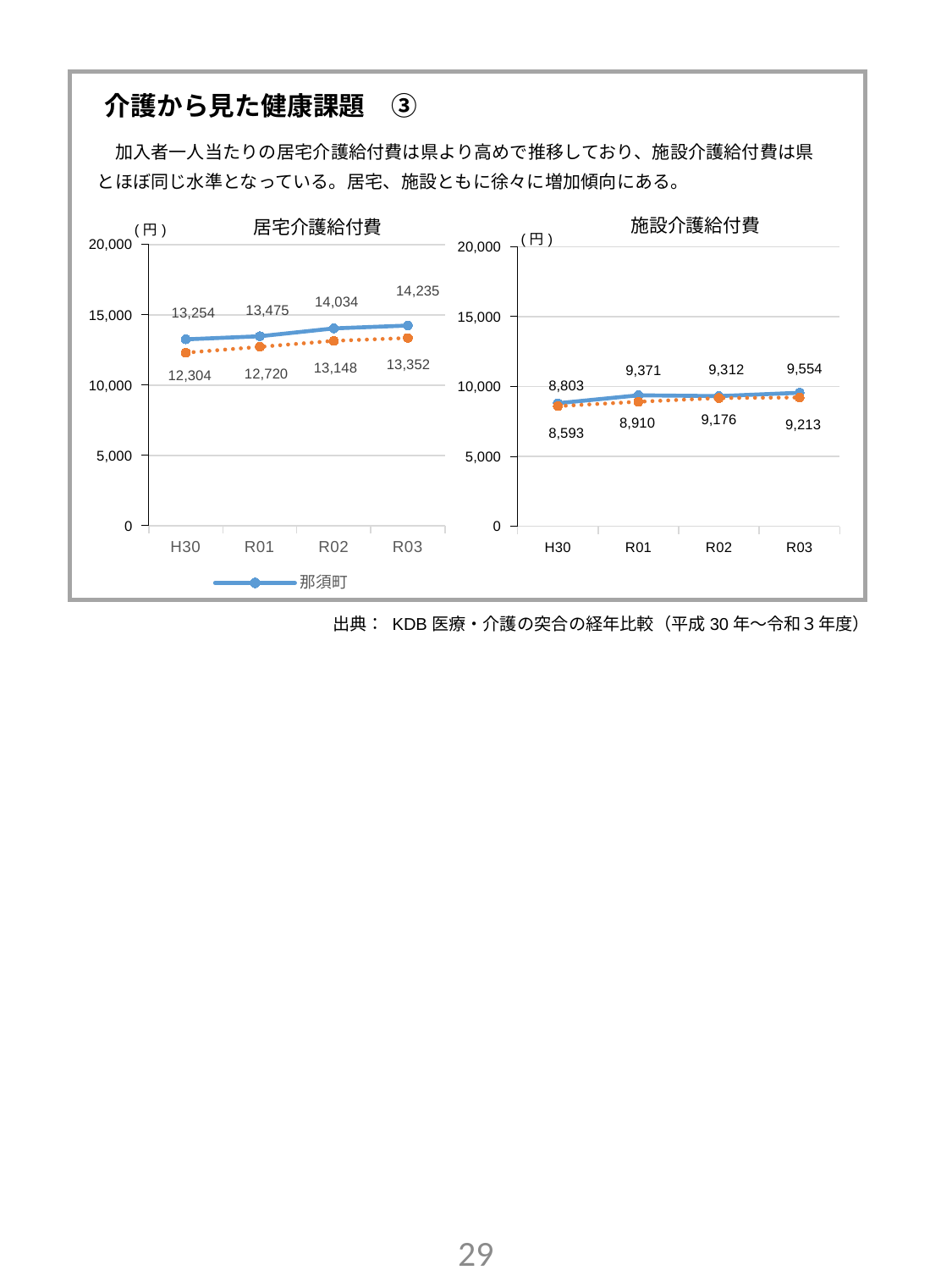

介護から見た健康課題　③
　加入者一人当たりの居宅介護給付費は県より高めで推移しており、施設介護給付費は県とほぼ同じ水準となっている。居宅、施設ともに徐々に増加傾向にある。
施設介護給付費
居宅介護給付費

### Chart

| Category | 那須町 | 栃木県 |
|---|---|---|
| H30 | 13254.2 | 12303.7 |
| R01 | 13474.8 | 12720.0 |
| R02 | 14033.9 | 13148.4 |
| R03 | 14234.5 | 13351.5 |

### Chart

| Category | 那須町 | 栃木県 |
|---|---|---|
| H30 | 8803.2 | 8593.4 |
| R01 | 9371.1 | 8910.2 |
| R02 | 9312.3 | 9175.6 |
| R03 | 9554.1 | 9212.5 |
出典： KDB医療・介護の突合の経年比較（平成30年～令和３年度）
29